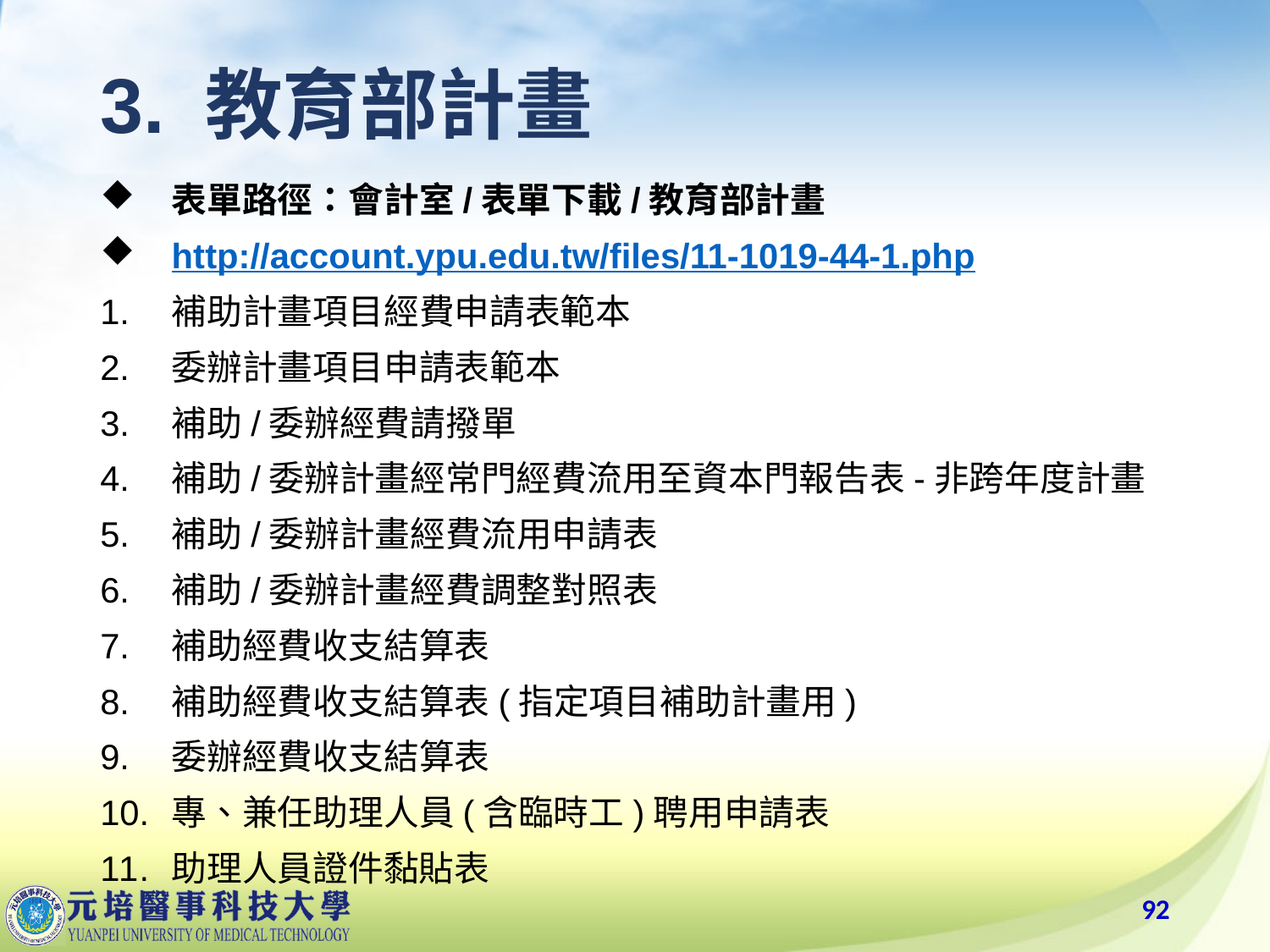

# 3. 教育部計畫
表單路徑：會計室/表單下載/教育部計畫
http://account.ypu.edu.tw/files/11-1019-44-1.php
補助計畫項目經費申請表範本
委辦計畫項目申請表範本
補助/委辦經費請撥單
補助/委辦計畫經常門經費流用至資本門報告表-非跨年度計畫
補助/委辦計畫經費流用申請表
補助/委辦計畫經費調整對照表
補助經費收支結算表
補助經費收支結算表(指定項目補助計畫用)
委辦經費收支結算表
專、兼任助理人員(含臨時工)聘用申請表
助理人員證件黏貼表

92